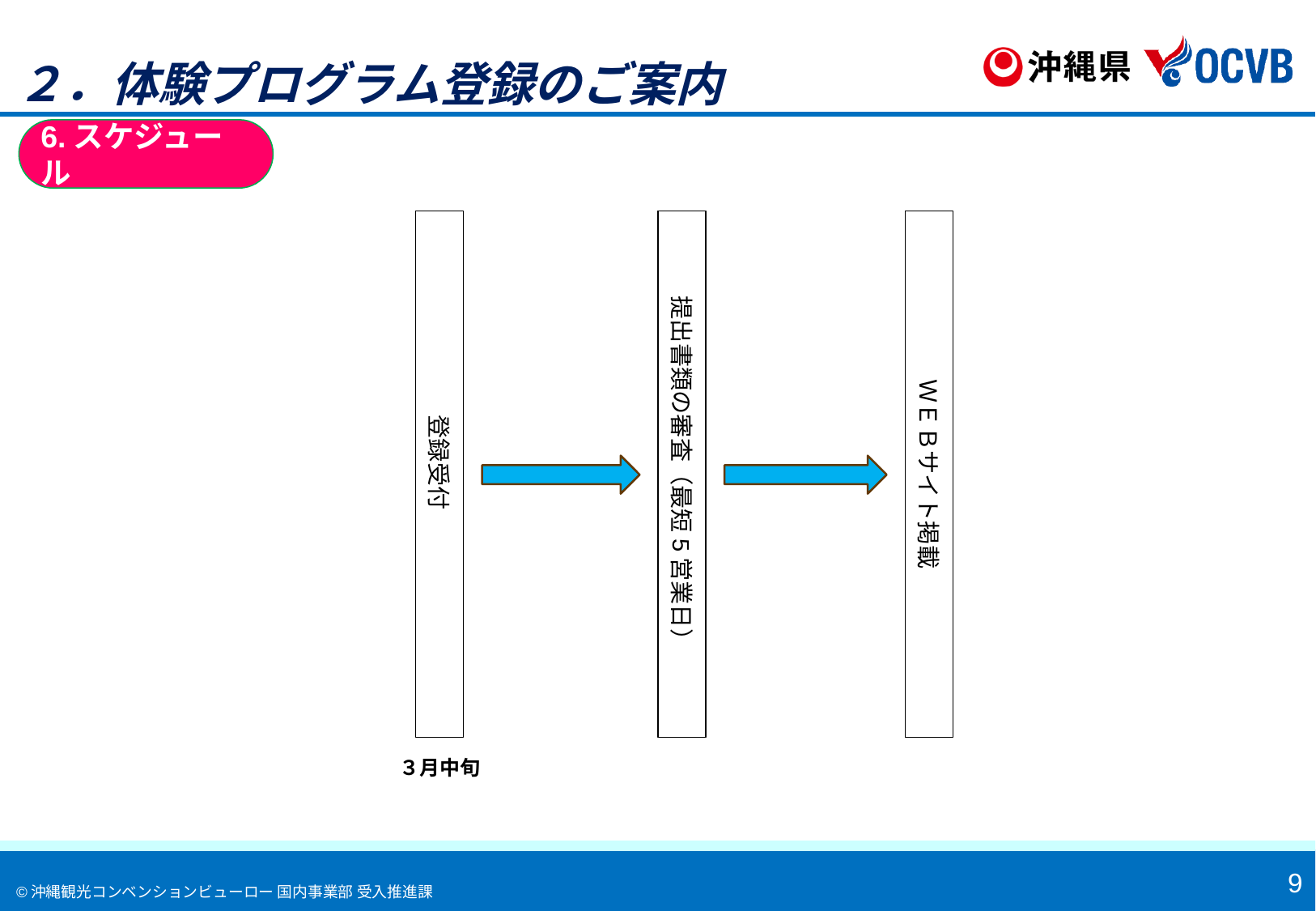

２．体験プログラム登録のご案内
6.スケジュール
登録受付
提出書類の審査（最短5営業日）
ＷＥＢサイト掲載

３月中旬
9
©沖縄観光コンベンションビューロー 国内事業部 受入推進課